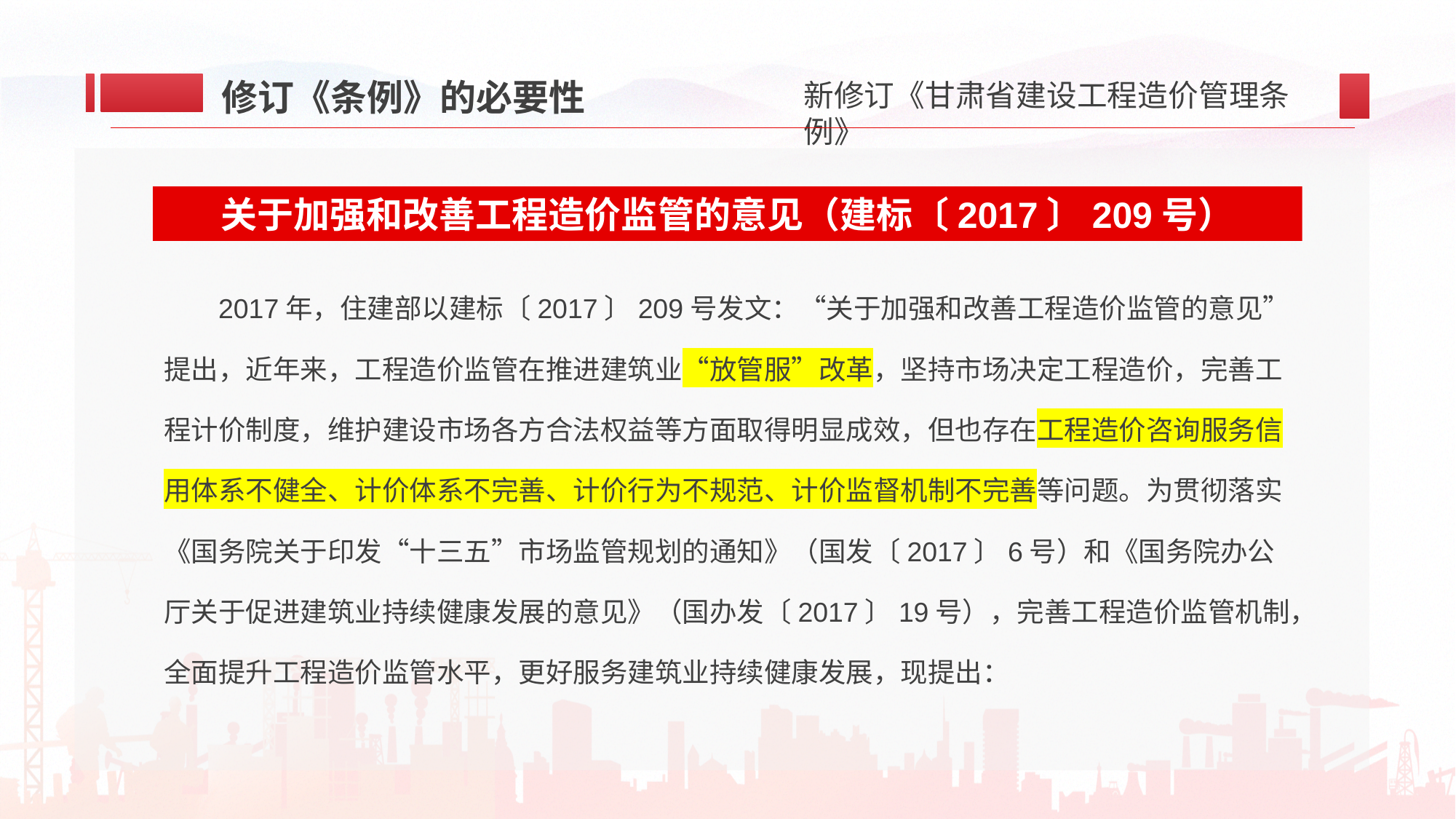

修订《条例》的必要性
关于加强和改善工程造价监管的意见（建标〔2017〕209号）
2017年，住建部以建标〔2017〕209号发文：“关于加强和改善工程造价监管的意见”提出，近年来，工程造价监管在推进建筑业“放管服”改革，坚持市场决定工程造价，完善工程计价制度，维护建设市场各方合法权益等方面取得明显成效，但也存在工程造价咨询服务信用体系不健全、计价体系不完善、计价行为不规范、计价监督机制不完善等问题。为贯彻落实《国务院关于印发“十三五”市场监管规划的通知》（国发〔2017〕6号）和《国务院办公厅关于促进建筑业持续健康发展的意见》（国办发〔2017〕19号），完善工程造价监管机制，全面提升工程造价监管水平，更好服务建筑业持续健康发展，现提出：